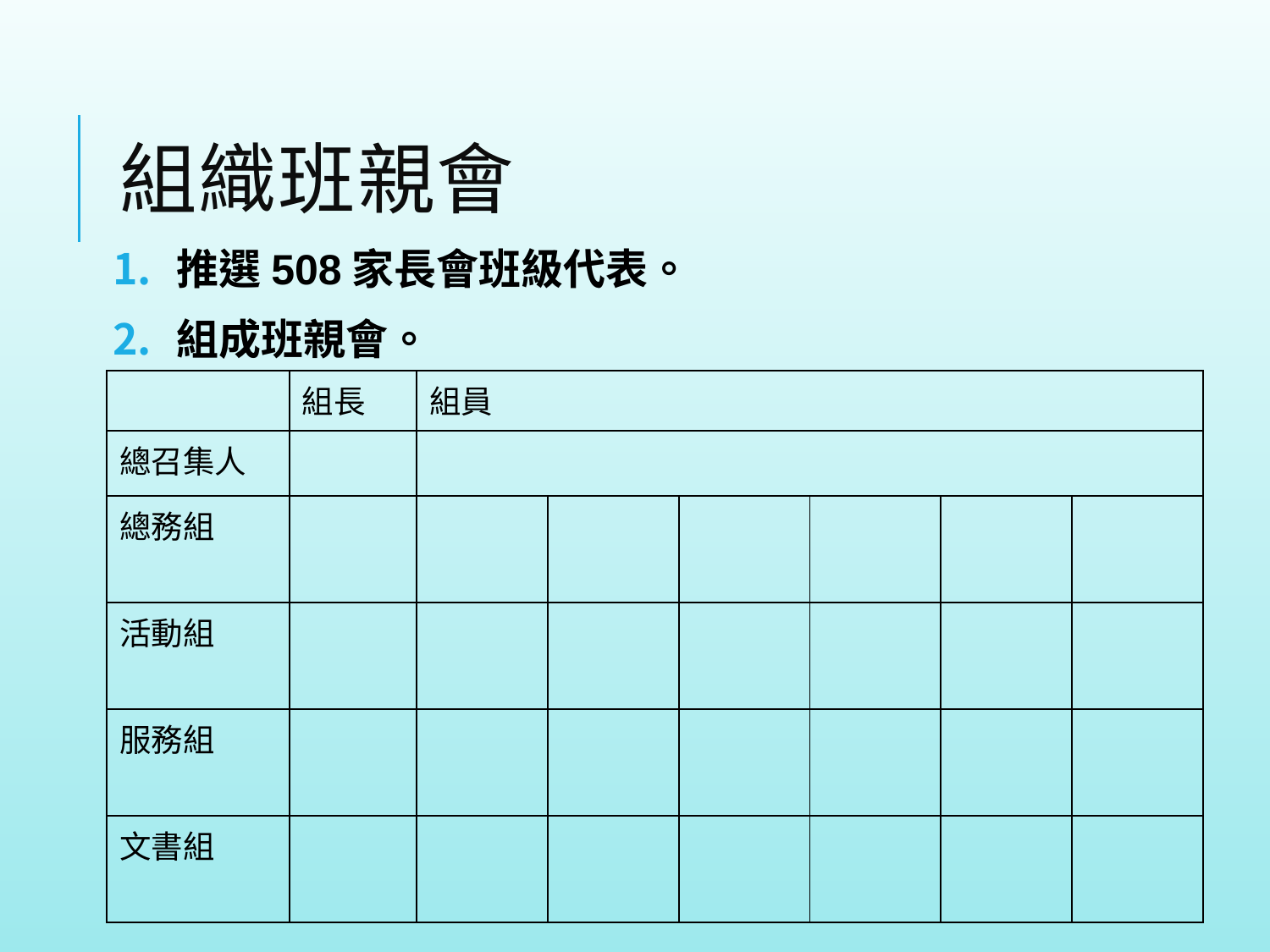

# 組織班親會
推選508家長會班級代表。
組成班親會。
|  | 組長 | 組員 |  |  |  |  |  |
| --- | --- | --- | --- | --- | --- | --- | --- |
| 總召集人 |  |  |  |  |  |  |  |
| 總務組 |  |  |  |  |  |  |  |
| 活動組 |  |  |  |  |  |  |  |
| 服務組 |  |  |  |  |  |  |  |
| 文書組 |  |  |  |  |  |  |  |